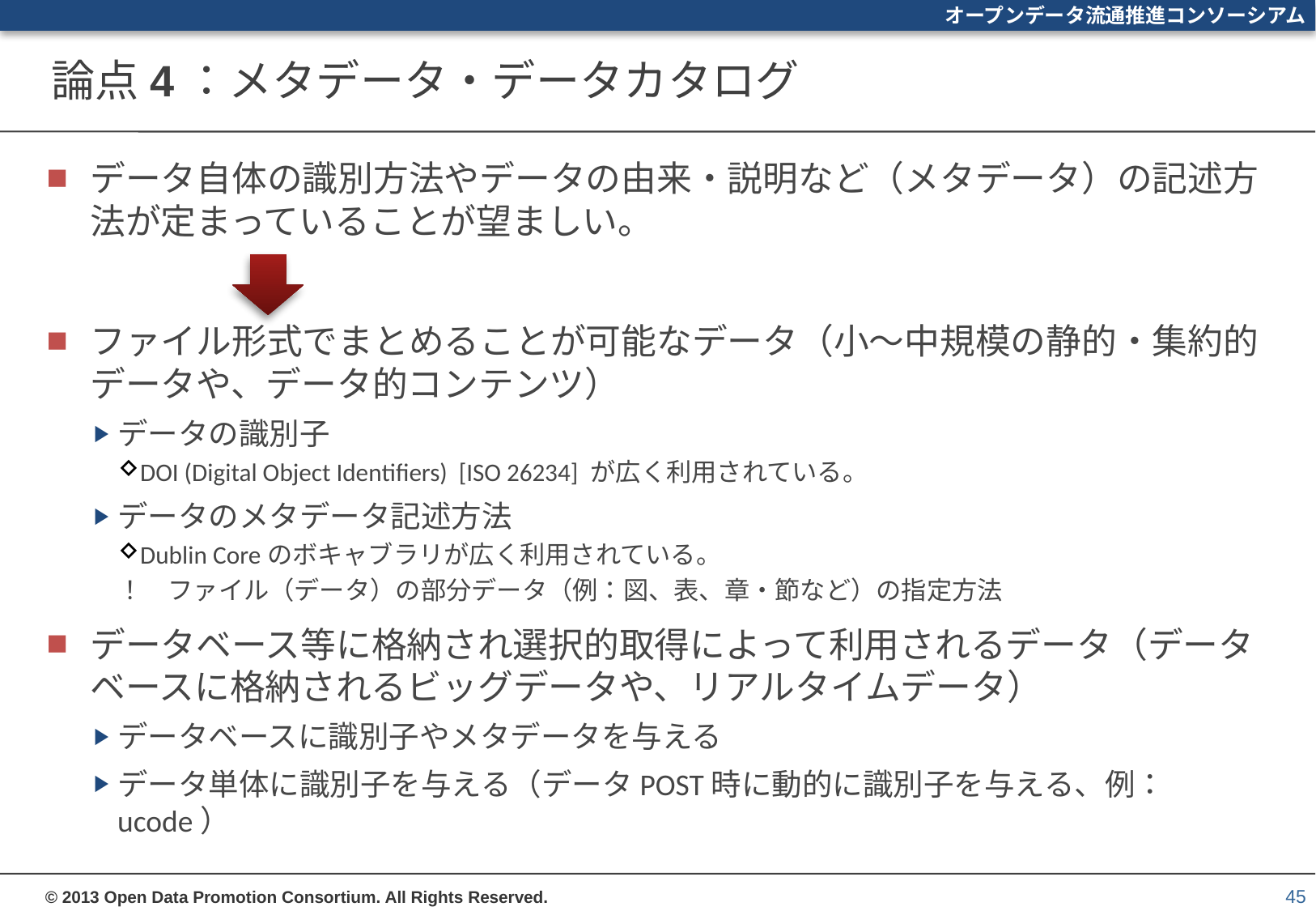

# 論点4：メタデータ・データカタログ
データ自体の識別方法やデータの由来・説明など（メタデータ）の記述方法が定まっていることが望ましい。

ファイル形式でまとめることが可能なデータ（小〜中規模の静的・集約的データや、データ的コンテンツ）
データの識別子
DOI (Digital Object Identifiers)  [ISO 26234] が広く利用されている。
データのメタデータ記述方法
Dublin Coreのボキャブラリが広く利用されている。
！　ファイル（データ）の部分データ（例：図、表、章・節など）の指定方法
データベース等に格納され選択的取得によって利用されるデータ（データベースに格納されるビッグデータや、リアルタイムデータ）
データベースに識別子やメタデータを与える
データ単体に識別子を与える（データPOST時に動的に識別子を与える、例：ucode）

45